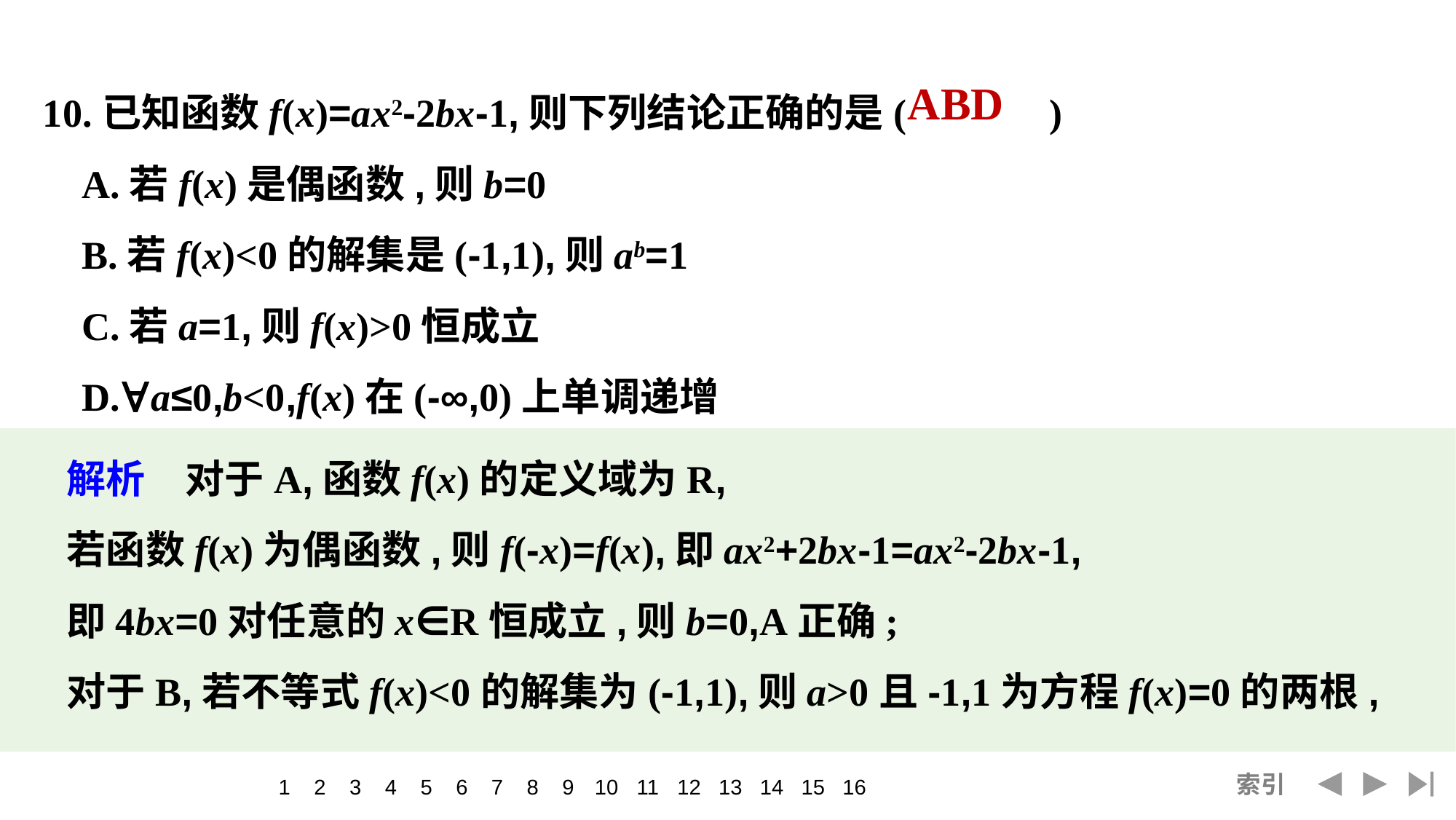

10.已知函数f(x)=ax2-2bx-1,则下列结论正确的是(　     　)
A.若f(x)是偶函数,则b=0
B.若f(x)<0的解集是(-1,1),则ab=1
C.若a=1,则f(x)>0恒成立
D.∀a≤0,b<0,f(x)在(-∞,0)上单调递增
ABD
解析　对于A,函数f(x)的定义域为R,
若函数f(x)为偶函数,则f(-x)=f(x),即ax2+2bx-1=ax2-2bx-1,
即4bx=0对任意的x∈R恒成立,则b=0,A正确;
对于B,若不等式f(x)<0的解集为(-1,1),则a>0且-1,1为方程f(x)=0的两根,